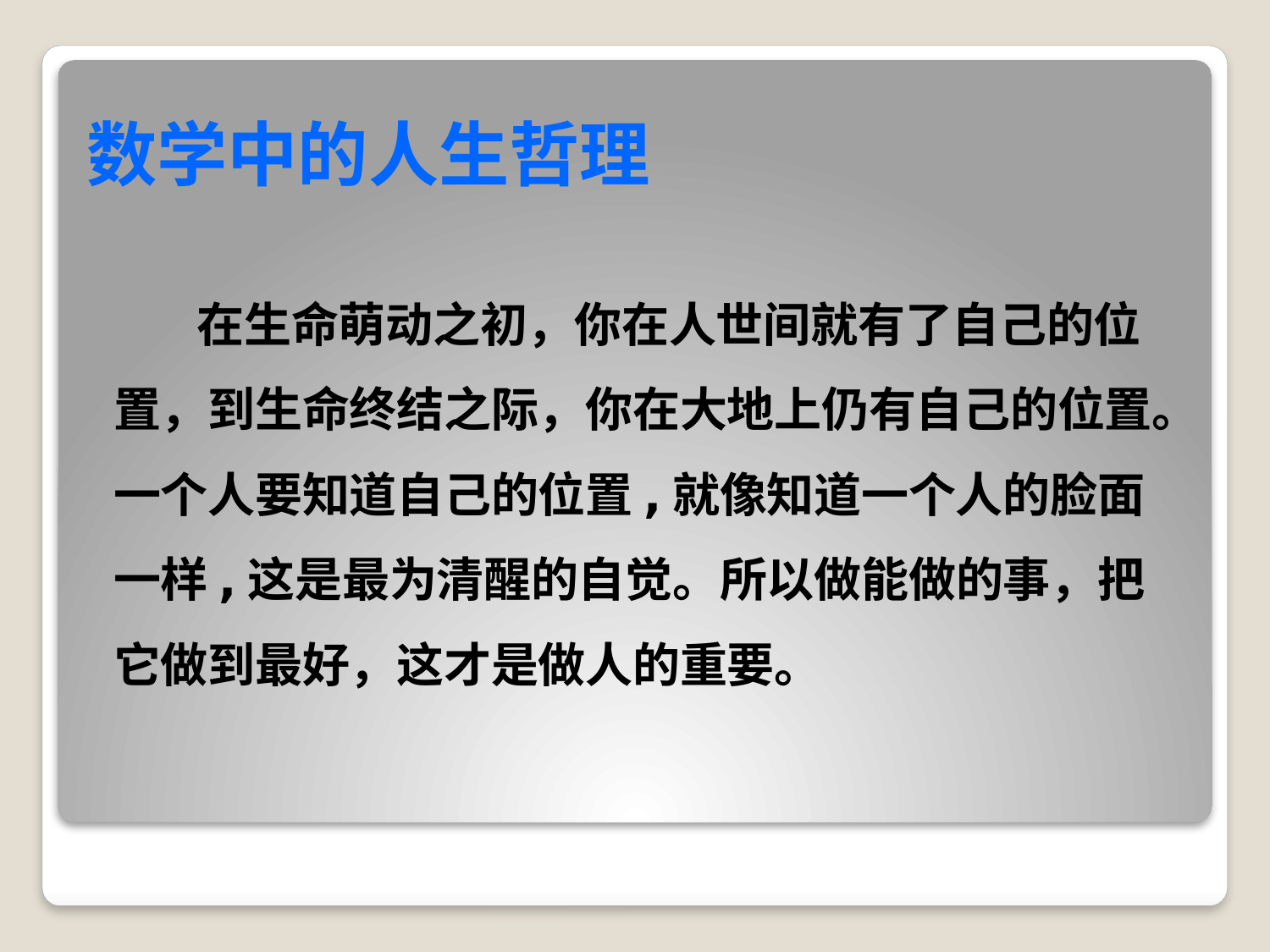

# 数学中的人生哲理
          在生命萌动之初，你在人世间就有了自己的位置，到生命终结之际，你在大地上仍有自己的位置。一个人要知道自己的位置,就像知道一个人的脸面一样,这是最为清醒的自觉。所以做能做的事，把它做到最好，这才是做人的重要。